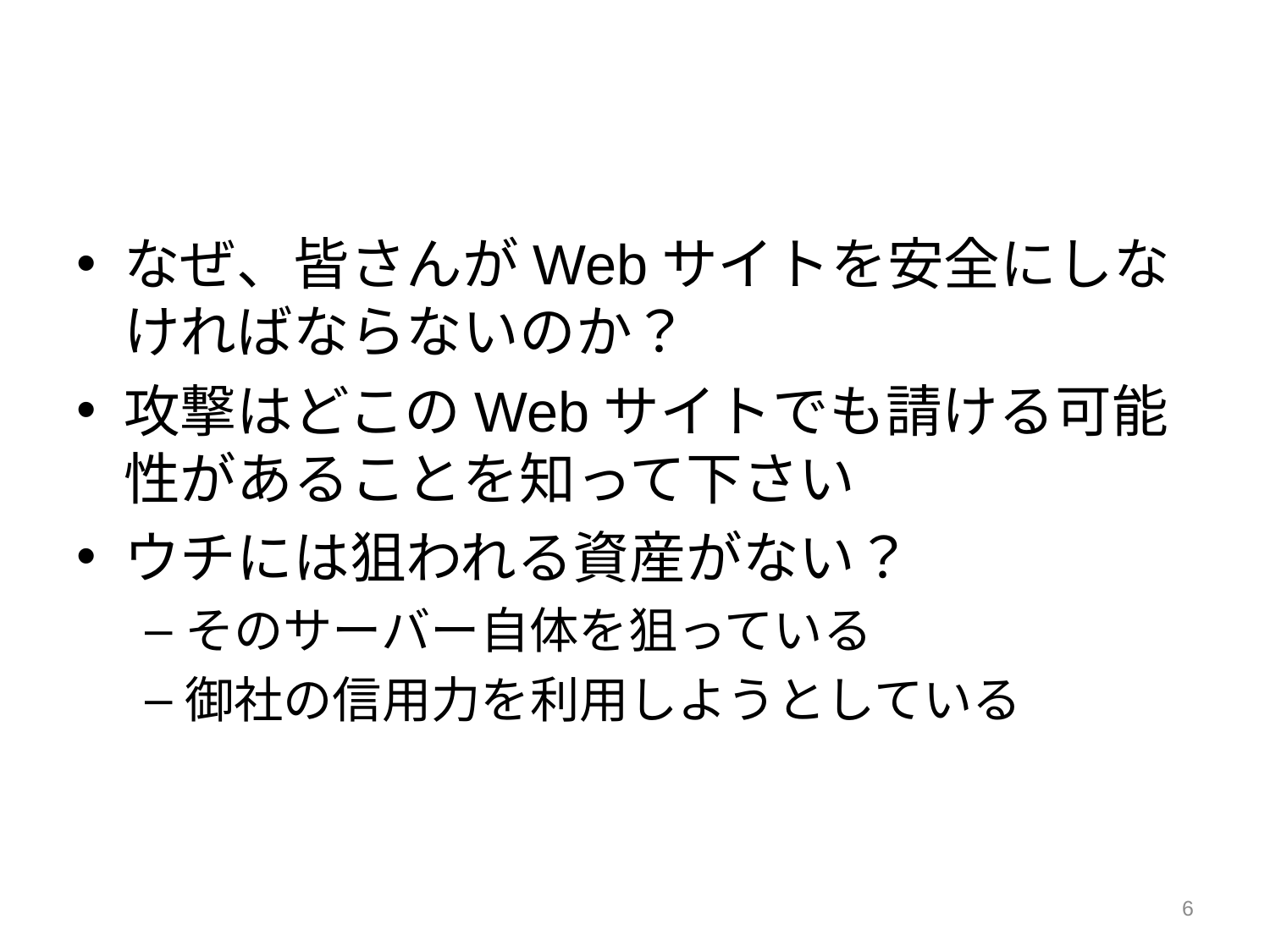

#
なぜ、皆さんがWebサイトを安全にしなければならないのか？
攻撃はどこのWebサイトでも請ける可能性があることを知って下さい
ウチには狙われる資産がない？
そのサーバー自体を狙っている
御社の信用力を利用しようとしている
6